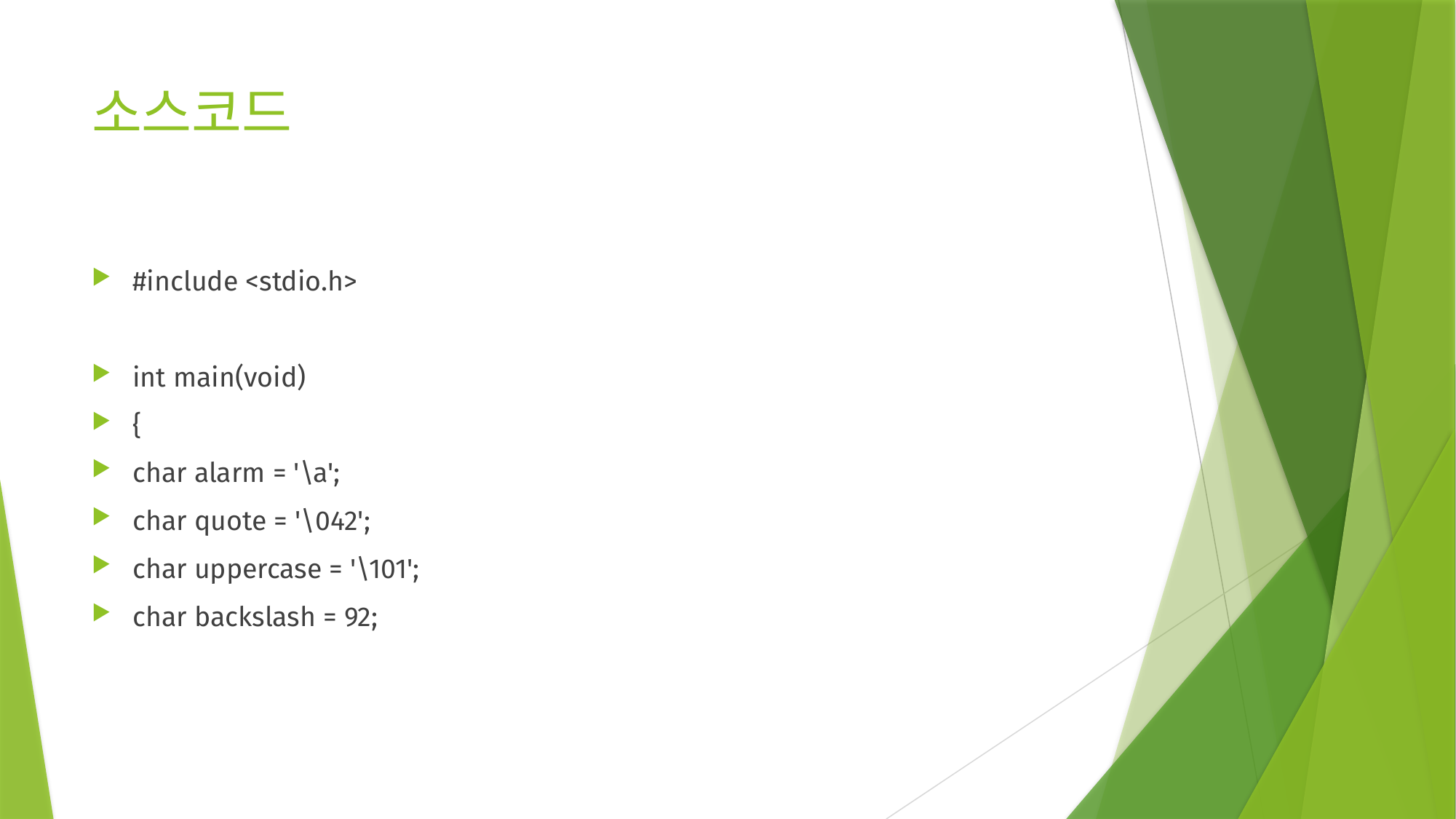

# 소스코드
#include <stdio.h>

int main(void)
{
char alarm = '\a';
char quote = '\042';
char uppercase = '\101';
char backslash = 92;